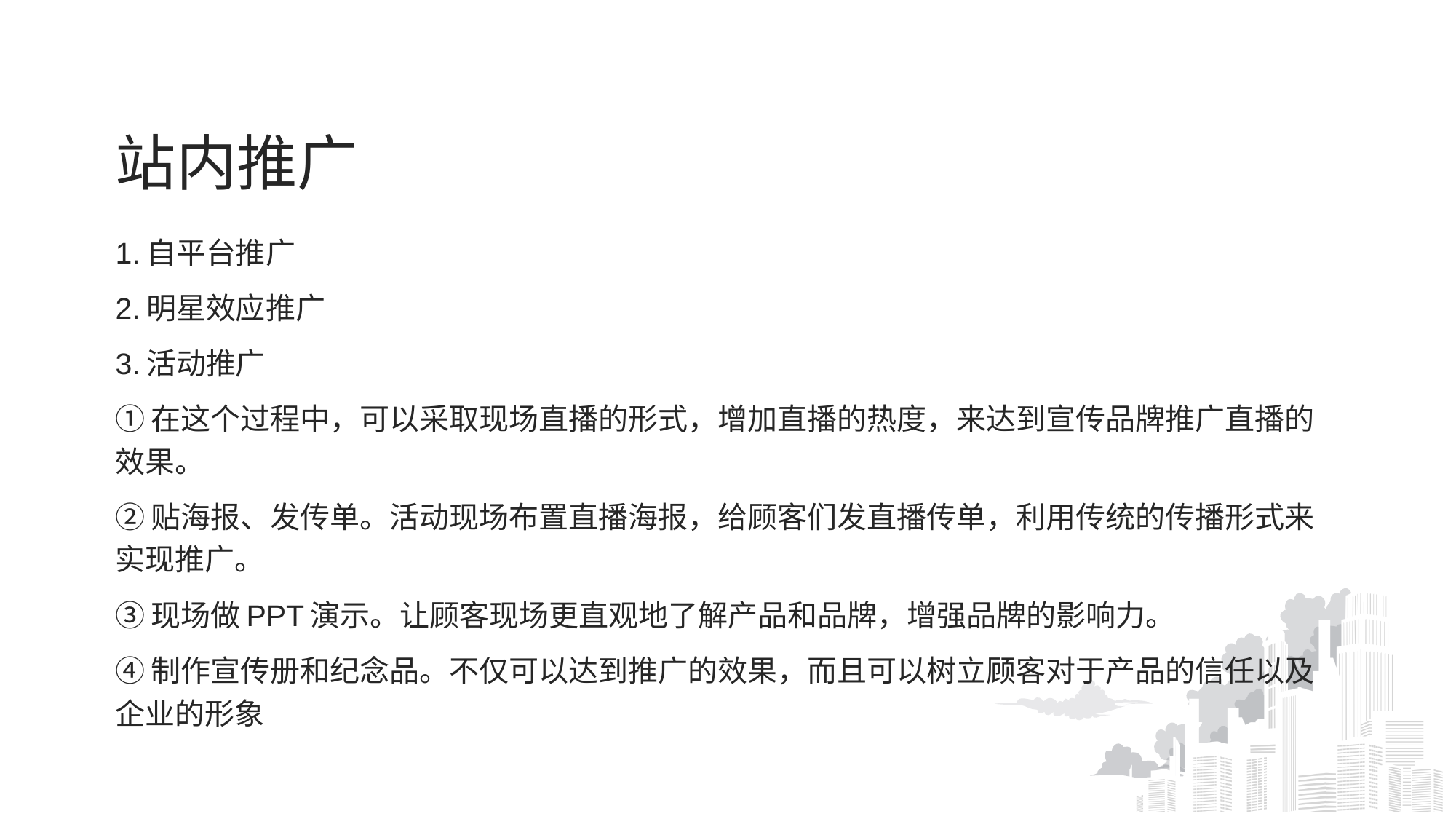

# 站内推广
1.自平台推广
2.明星效应推广
3.活动推广
①在这个过程中，可以采取现场直播的形式，增加直播的热度，来达到宣传品牌推广直播的效果。
②贴海报、发传单。活动现场布置直播海报，给顾客们发直播传单，利用传统的传播形式来实现推广。
③现场做PPT演示。让顾客现场更直观地了解产品和品牌，增强品牌的影响力。
④制作宣传册和纪念品。不仅可以达到推广的效果，而且可以树立顾客对于产品的信任以及企业的形象